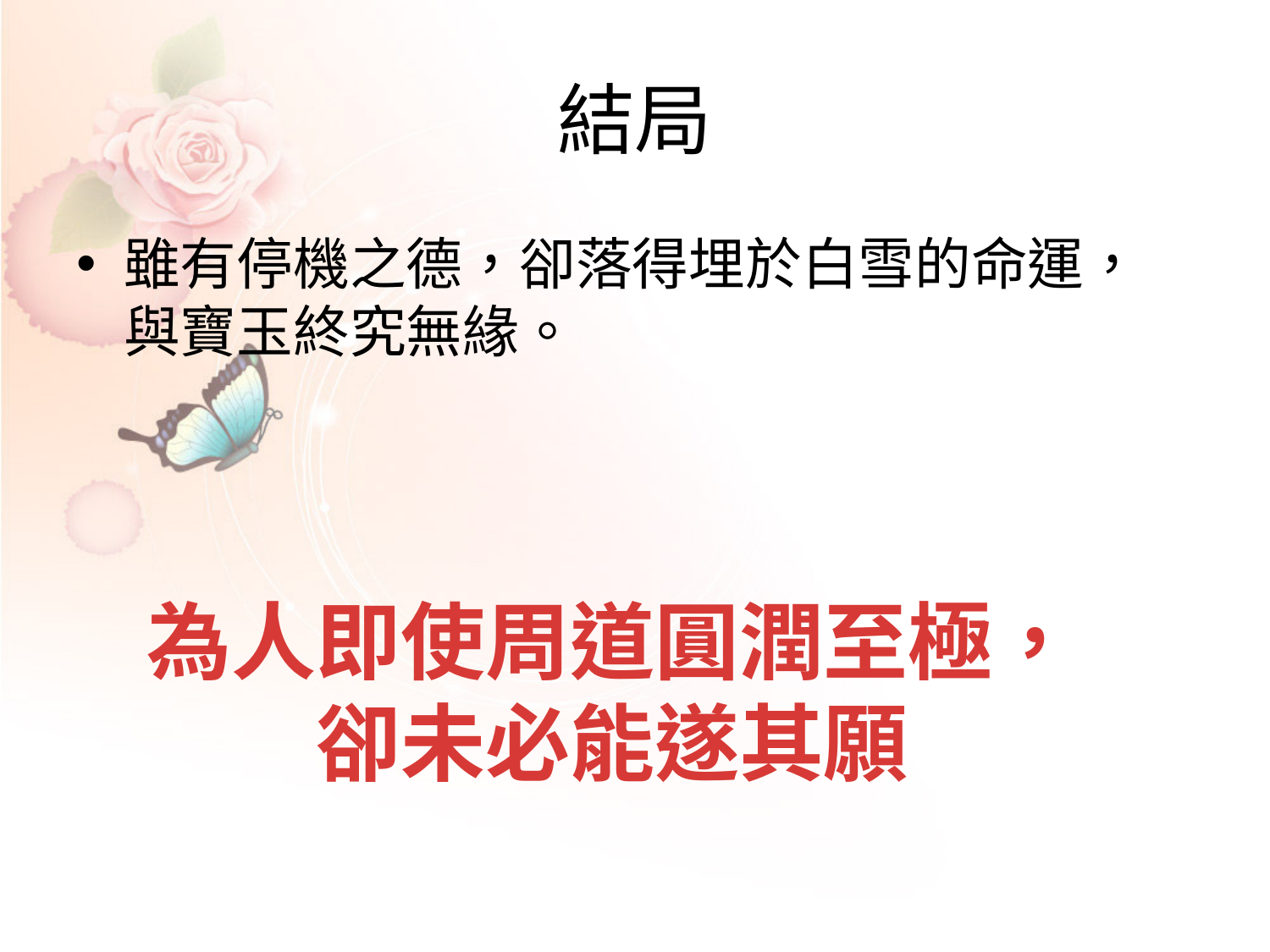

# 結局
雖有停機之德，卻落得埋於白雪的命運，與寶玉終究無緣。

為人即使周道圓潤至極，
卻未必能遂其願